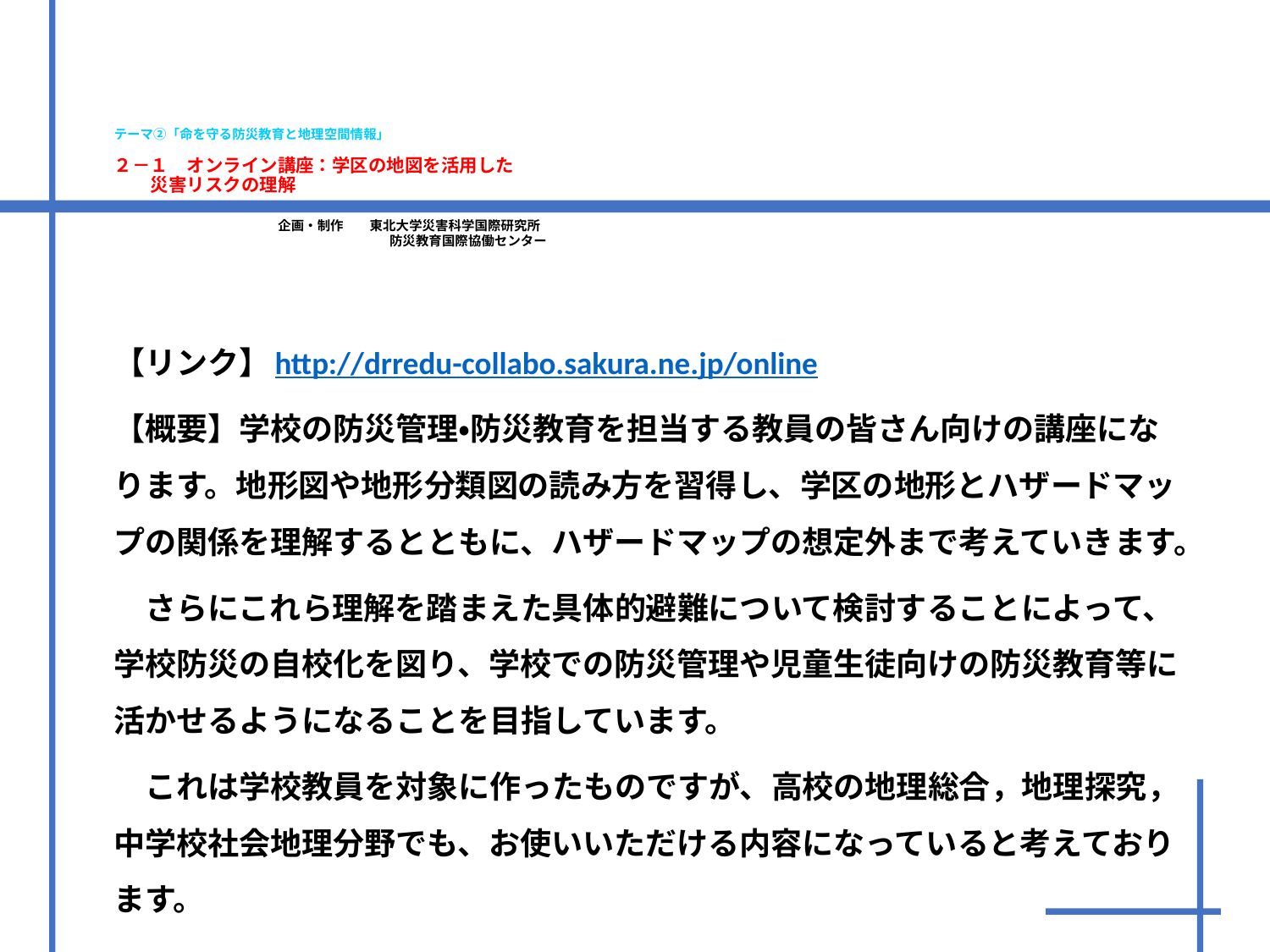

# テーマ②「命を守る防災教育と地理空間情報」 ２－１　オンライン講座：学区の地図を活用した 　　災害リスクの理解 　　　　　　　　　 　　　　　　　　　企画・制作　　東北大学災害科学国際研究所　　　　　　　　　　　　　　　　　 　　　　　　　　　　　　　　　　　　　　　防災教育国際協働センター

【リンク】http://drredu-collabo.sakura.ne.jp/online
【概要】学校の防災管理・防災教育を担当する教員の皆さん向けの講座になります。地形図や地形分類図の読み方を習得し、学区の地形とハザードマップの関係を理解するとともに、ハザードマップの想定外まで考えていきます。
　さらにこれら理解を踏まえた具体的避難について検討することによって、学校防災の自校化を図り、学校での防災管理や児童生徒向けの防災教育等に活かせるようになることを目指しています。
　これは学校教員を対象に作ったものですが、高校の地理総合，地理探究，中学校社会地理分野でも、お使いいただける内容になっていると考えております。